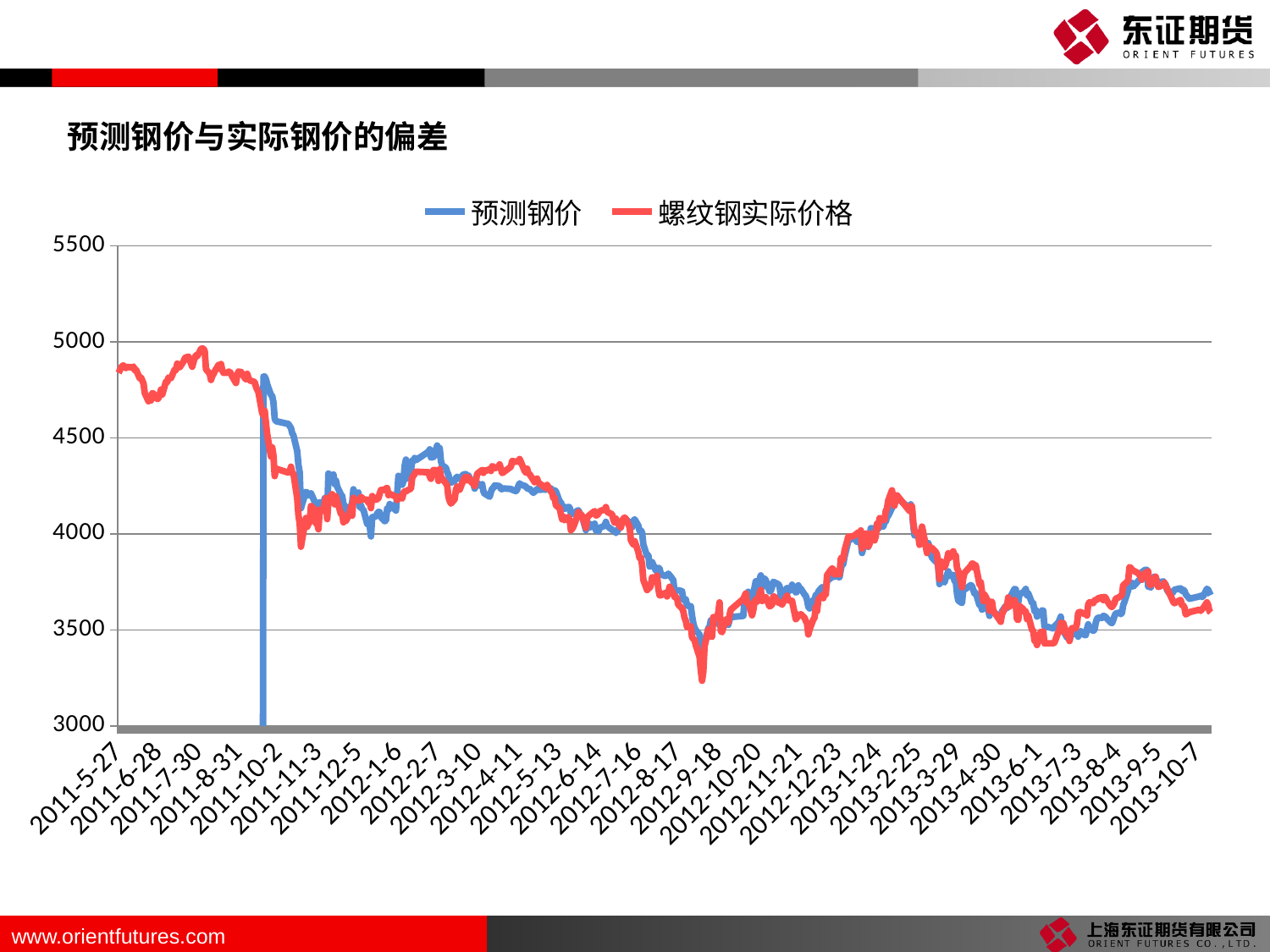

预测钢价与实际钢价的偏差

### Chart

| Category | 预测钢价 | 螺纹钢实际价格 |
|---|---|---|
| 40690 | 0.0 | 4839.0 |
| 40693 | 0.0 | 4876.0 |
| 40694 | 0.0 | 4877.0 |
| 40695 | 0.0 | 4869.0 |
| 40696 | 0.0 | 4864.0 |
| 40697 | 0.0 | 4870.0 |
| 40701 | 0.0 | 4867.0 |
| 40702 | 0.0 | 4872.0 |
| 40703 | 0.0 | 4852.0 |
| 40704 | 0.0 | 4856.0 |
| 40707 | 0.0 | 4810.0 |
| 40708 | 0.0 | 4815.0 |
| 40709 | 0.0 | 4799.0 |
| 40710 | 0.0 | 4784.0 |
| 40711 | 0.0 | 4734.0 |
| 40714 | 0.0 | 4691.0 |
| 40715 | 0.0 | 4714.0 |
| 40716 | 0.0 | 4695.0 |
| 40717 | 0.0 | 4733.0 |
| 40718 | 0.0 | 4731.0 |
| 40721 | 0.0 | 4703.0 |
| 40722 | 0.0 | 4706.0 |
| 40723 | 0.0 | 4726.0 |
| 40724 | 0.0 | 4752.0 |
| 40725 | 0.0 | 4726.0 |
| 40728 | 0.0 | 4794.0 |
| 40729 | 0.0 | 4790.0 |
| 40730 | 0.0 | 4815.0 |
| 40731 | 0.0 | 4812.0 |
| 40732 | 0.0 | 4812.0 |
| 40735 | 0.0 | 4857.0 |
| 40736 | 0.0 | 4853.0 |
| 40737 | 0.0 | 4887.0 |
| 40738 | 0.0 | 4871.0 |
| 40739 | 0.0 | 4868.0 |
| 40742 | 0.0 | 4898.0 |
| 40743 | 0.0 | 4914.0 |
| 40744 | 0.0 | 4921.0 |
| 40745 | 0.0 | 4910.0 |
| 40746 | 0.0 | 4923.0 |
| 40749 | 0.0 | 4871.0 |
| 40750 | 0.0 | 4896.0 |
| 40751 | 0.0 | 4916.0 |
| 40752 | 0.0 | 4931.0 |
| 40753 | 0.0 | 4925.0 |
| 40756 | 0.0 | 4964.0 |
| 40757 | 0.0 | 4966.0 |
| 40758 | 0.0 | 4965.0 |
| 40759 | 0.0 | 4951.0 |
| 40760 | 0.0 | 4858.0 |
| 40763 | 0.0 | 4834.0 |
| 40764 | 0.0 | 4802.0 |
| 40765 | 0.0 | 4822.0 |
| 40766 | 0.0 | 4833.0 |
| 40767 | 0.0 | 4847.0 |
| 40770 | 0.0 | 4880.0 |
| 40771 | 0.0 | 4860.0 |
| 40772 | 0.0 | 4885.0 |
| 40773 | 0.0 | 4852.0 |
| 40774 | 0.0 | 4839.0 |
| 40777 | 0.0 | 4840.0 |
| 40778 | 0.0 | 4845.0 |
| 40779 | 0.0 | 4845.0 |
| 40780 | 0.0 | 4835.0 |
| 40781 | 0.0 | 4820.0 |
| 40784 | 0.0 | 4786.0 |
| 40785 | 0.0 | 4826.0 |
| 40786 | 0.0 | 4846.0 |
| 40787 | 0.0 | 4843.0 |
| 40788 | 0.0 | 4844.0 |
| 40791 | 0.0 | 4813.0 |
| 40792 | 0.0 | 4806.0 |
| 40793 | 0.0 | 4834.0 |
| 40794 | 0.0 | 4813.0 |
| 40795 | 0.0 | 4800.0 |
| 40799 | 0.0 | 4791.0 |
| 40800 | 0.0 | 4767.0 |
| 40801 | 0.0 | 4751.0 |
| 40802 | 0.0 | 4738.0 |
| 40805 | 0.0 | 4629.0 |
| 40806 | 4819.699127323972 | 4618.0 |
| 40807 | 4819.787586008747 | 4641.0 |
| 40808 | 4805.01935585599 | 4576.0 |
| 40809 | 4779.695287142961 | 4519.0 |
| 40812 | 4723.970404664624 | 4403.0 |
| 40813 | 4718.892976538227 | 4451.0 |
| 40814 | 4684.986247138745 | 4408.0 |
| 40815 | 4600.463143922362 | 4301.0 |
| 40816 | 4587.200949876234 | 4340.0 |
| 40826 | 4572.759525567207 | 4319.0 |
| 40827 | 4561.404634360761 | 4324.0 |
| 40828 | 4551.672795751749 | 4350.0 |
| 40829 | 4524.94640526528 | 4319.0 |
| 40830 | 4512.9989865319 | 4315.0 |
| 40833 | 4431.525783853896 | 4186.0 |
| 40834 | 4359.845948079896 | 4096.0 |
| 40835 | 4320.117786618883 | 4055.0 |
| 40836 | 4133.640240606166 | 3933.0 |
| 40837 | 4157.026621875686 | 3972.0 |
| 40840 | 4218.675111023253 | 4083.0 |
| 40841 | 4215.057852374013 | 4037.0 |
| 40842 | 4201.769769285298 | 4054.0 |
| 40843 | 4200.831867161066 | 4058.0 |
| 40844 | 4211.371389090949 | 4145.0 |
| 40847 | 4167.521191625848 | 4127.0 |
| 40848 | 4150.2588332792075 | 4055.0 |
| 40849 | 4130.3382133139 | 4054.0 |
| 40850 | 4099.265048045509 | 4024.0 |
| 40851 | 4165.8424151086965 | 4127.0 |
| 40854 | 4152.940611601558 | 4119.0 |
| 40855 | 4186.401955142631 | 4159.0 |
| 40856 | 4187.753153277712 | 4187.0 |
| 40857 | 4112.1633124143755 | 4077.0 |
| 40858 | 4314.433873293463 | 4174.0 |
| 40861 | 4290.017539628327 | 4207.0 |
| 40862 | 4309.591604078295 | 4173.0 |
| 40863 | 4259.293002410842 | 4154.0 |
| 40864 | 4278.079227089622 | 4196.0 |
| 40865 | 4246.109694589615 | 4173.0 |
| 40868 | 4205.028994181507 | 4103.0 |
| 40869 | 4197.325625505097 | 4107.0 |
| 40870 | 4155.143708473304 | 4060.0 |
| 40871 | 4147.621135983162 | 4092.0 |
| 40872 | 4123.0550656632395 | 4068.0 |
| 40875 | 4116.4931136856685 | 4106.0 |
| 40876 | 4143.031595155372 | 4145.0 |
| 40877 | 4162.967987421677 | 4095.0 |
| 40878 | 4232.445001676531 | 4188.0 |
| 40879 | 4205.0064116405465 | 4177.0 |
| 40882 | 4216.6214212888935 | 4177.0 |
| 40883 | 4140.6358252361615 | 4172.0 |
| 40884 | 4148.835918612513 | 4193.0 |
| 40885 | 4128.497766075978 | 4187.0 |
| 40886 | 4126.255016011433 | 4180.0 |
| 40889 | 4051.721041806937 | 4178.0 |
| 40890 | 4074.086789105243 | 4162.0 |
| 40891 | 4044.3645018558072 | 4164.0 |
| 40892 | 3986.680855971834 | 4134.0 |
| 40893 | 4086.798126874676 | 4197.0 |
| 40896 | 4091.052467849544 | 4178.0 |
| 40897 | 4105.641821794801 | 4181.0 |
| 40898 | 4114.51680845731 | 4187.0 |
| 40899 | 4113.274599024769 | 4210.0 |
| 40900 | 4086.7566373430473 | 4229.0 |
| 40903 | 4066.2821661933804 | 4229.0 |
| 40904 | 4069.6455197273335 | 4238.0 |
| 40905 | 4132.029549534668 | 4239.0 |
| 40906 | 4125.526203531658 | 4202.0 |
| 40907 | 4155.160735376503 | 4209.0 |
| 40912 | 4121.755147632553 | 4194.0 |
| 40913 | 4210.12442134659 | 4177.0 |
| 40914 | 4302.566546393158 | 4194.0 |
| 40917 | 4256.379364583573 | 4184.0 |
| 40918 | 4274.91279386609 | 4213.0 |
| 40919 | 4355.675047395957 | 4222.0 |
| 40920 | 4387.422239164215 | 4221.0 |
| 40921 | 4288.073126577171 | 4226.0 |
| 40924 | 4329.965962413423 | 4236.0 |
| 40925 | 4381.774282277954 | 4293.0 |
| 40926 | 4376.767639936408 | 4303.0 |
| 40927 | 4395.10675178627 | 4312.0 |
| 40928 | 4384.173371042042 | 4324.0 |
| 40938 | 4428.200064572941 | 4321.0 |
| 40939 | 4440.3817326255385 | 4299.0 |
| 40940 | 4398.013041609131 | 4287.0 |
| 40941 | 4399.2222209777 | 4319.0 |
| 40942 | 4400.6458885949005 | 4333.0 |
| 40945 | 4460.332695365989 | 4331.0 |
| 40946 | 4409.216529699407 | 4276.0 |
| 40947 | 4447.488892902018 | 4337.0 |
| 40948 | 4378.087418993296 | 4299.0 |
| 40949 | 4357.418386817798 | 4288.0 |
| 40952 | 4344.228052650118 | 4263.0 |
| 40953 | 4322.494786355176 | 4254.0 |
| 40954 | 4309.024907620726 | 4195.0 |
| 40955 | 4277.020567636056 | 4172.0 |
| 40956 | 4267.326361466017 | 4158.0 |
| 40959 | 4275.800357877547 | 4180.0 |
| 40960 | 4291.602683505 | 4229.0 |
| 40961 | 4297.400826331943 | 4247.0 |
| 40962 | 4290.612497735947 | 4230.0 |
| 40963 | 4286.833874470352 | 4230.0 |
| 40966 | 4309.4813811832955 | 4280.0 |
| 40967 | 4310.224900652718 | 4293.0 |
| 40968 | 4311.716220693705 | 4298.0 |
| 40969 | 4284.312261406978 | 4279.0 |
| 40970 | 4303.902689594379 | 4295.0 |
| 40973 | 4268.088364968573 | 4264.0 |
| 40974 | 4264.313152988492 | 4264.0 |
| 40975 | 4236.191580392219 | 4250.0 |
| 40976 | 4248.849911173596 | 4277.0 |
| 40977 | 4265.80327517721 | 4313.0 |
| 40980 | 4249.576753138571 | 4328.0 |
| 40981 | 4259.0414567178195 | 4333.0 |
| 40982 | 4222.197478357964 | 4318.0 |
| 40983 | 4207.707071602353 | 4331.0 |
| 40984 | 4206.901397972236 | 4329.0 |
| 40987 | 4193.540967622188 | 4337.0 |
| 40988 | 4217.48007143603 | 4328.0 |
| 40989 | 4236.630320860724 | 4353.0 |
| 40990 | 4239.444787115803 | 4350.0 |
| 40991 | 4252.074913619542 | 4342.0 |
| 40994 | 4250.1234590980885 | 4349.0 |
| 40995 | 4248.4500240119705 | 4362.0 |
| 40996 | 4234.313061876819 | 4340.0 |
| 40997 | 4232.990452479105 | 4317.0 |
| 40998 | 4236.925305571749 | 4321.0 |
| 41004 | 4234.230668317623 | 4350.0 |
| 41005 | 4230.192618542011 | 4380.0 |
| 41008 | 4222.703046123404 | 4375.0 |
| 41009 | 4231.265131656472 | 4380.0 |
| 41010 | 4250.533356021497 | 4374.0 |
| 41011 | 4263.51746236299 | 4390.0 |
| 41012 | 4255.8252238309615 | 4375.0 |
| 41015 | 4250.316505543696 | 4328.0 |
| 41016 | 4246.348849307816 | 4320.0 |
| 41017 | 4237.97681794577 | 4340.0 |
| 41018 | 4234.684195436185 | 4313.0 |
| 41019 | 4235.122523151705 | 4311.0 |
| 41022 | 4213.915336340139 | 4280.0 |
| 41023 | 4220.587087805273 | 4269.0 |
| 41024 | 4226.044228485061 | 4273.0 |
| 41025 | 4234.109574946018 | 4288.0 |
| 41026 | 4229.91921095959 | 4267.0 |
| 41031 | 4231.525579635225 | 4244.0 |
| 41032 | 4230.173754901961 | 4238.0 |
| 41033 | 4237.556536160019 | 4255.0 |
| 41036 | 4236.8148664385235 | 4221.0 |
| 41037 | 4219.920118485961 | 4213.0 |
| 41038 | 4227.365396997375 | 4185.0 |
| 41039 | 4226.814962014689 | 4190.0 |
| 41040 | 4221.758450773769 | 4149.0 |
| 41043 | 4168.383126939059 | 4134.0 |
| 41044 | 4165.492205856639 | 4103.0 |
| 41045 | 4138.315859633018 | 4076.0 |
| 41046 | 4146.167673095653 | 4090.0 |
| 41047 | 4130.665560022051 | 4071.0 |
| 41050 | 4141.123308319135 | 4088.0 |
| 41051 | 4138.513272393768 | 4073.0 |
| 41052 | 4106.9310278100365 | 4019.0 |
| 41053 | 4105.872407869495 | 4026.0 |
| 41054 | 4105.427420448573 | 4037.0 |
| 41057 | 4120.293622438887 | 4090.0 |
| 41058 | 4122.715589924382 | 4114.0 |
| 41059 | 4108.808226391383 | 4100.0 |
| 41060 | 4100.11877937039 | 4102.0 |
| 41061 | 4090.1405177319552 | 4094.0 |
| 41064 | 4019.547150765939 | 4031.0 |
| 41065 | 4038.2614932180204 | 4082.0 |
| 41066 | 4052.8070745370164 | 4093.0 |
| 41067 | 4052.479443758507 | 4098.0 |
| 41068 | 4033.7631974939995 | 4104.0 |
| 41071 | 4053.110417164312 | 4119.0 |
| 41072 | 4018.284497451975 | 4096.0 |
| 41073 | 4017.6136753044343 | 4098.0 |
| 41074 | 4012.457728571754 | 4106.0 |
| 41075 | 4031.505688140319 | 4118.0 |
| 41078 | 4039.417387003993 | 4126.0 |
| 41079 | 4043.725020490723 | 4123.0 |
| 41080 | 4062.6711564604984 | 4140.0 |
| 41081 | 4041.0651532673774 | 4115.0 |
| 41085 | 4020.6976873229223 | 4102.0 |
| 41086 | 4019.6011793739854 | 4073.0 |
| 41087 | 4013.352004625566 | 4059.0 |
| 41088 | 4004.790456645603 | 4080.0 |
| 41089 | 4012.8916480785792 | 4060.0 |
| 41092 | 4046.130546825857 | 4033.0 |
| 41093 | 4056.241558680552 | 4069.0 |
| 41094 | 4071.568037850521 | 4079.0 |
| 41095 | 4082.1201782533026 | 4085.0 |
| 41096 | 4076.4522357472415 | 4078.0 |
| 41099 | 4058.2078747730347 | 4035.0 |
| 41100 | 4047.6958902300858 | 3967.0 |
| 41101 | 4034.521274856361 | 3955.0 |
| 41102 | 4067.720181042114 | 3945.0 |
| 41103 | 4076.2519610143995 | 3962.0 |
| 41106 | 4042.572225517538 | 3906.0 |
| 41107 | 4014.1138702478356 | 3873.0 |
| 41108 | 4018.103516466549 | 3877.0 |
| 41109 | 4006.81561814258 | 3838.0 |
| 41110 | 3943.9874100731286 | 3760.0 |
| 41113 | 3884.743777881976 | 3707.0 |
| 41114 | 3888.8434259984033 | 3722.0 |
| 41115 | 3830.3466881439513 | 3718.0 |
| 41116 | 3840.201323637312 | 3733.0 |
| 41117 | 3852.685349491828 | 3774.0 |
| 41120 | 3808.7704139930515 | 3769.0 |
| 41121 | 3810.9197225727366 | 3782.0 |
| 41122 | 3822.810413209629 | 3713.0 |
| 41123 | 3819.768651580488 | 3680.0 |
| 41124 | 3789.707336297076 | 3680.0 |
| 41127 | 3780.973165620615 | 3690.0 |
| 41128 | 3780.979422176359 | 3694.0 |
| 41129 | 3786.7246807638876 | 3674.0 |
| 41130 | 3792.286701116449 | 3696.0 |
| 41131 | 3785.02210069957 | 3724.0 |
| 41134 | 3759.160911799834 | 3688.0 |
| 41135 | 3697.902743060846 | 3671.0 |
| 41136 | 3705.3763686351213 | 3673.0 |
| 41137 | 3702.430258949208 | 3663.0 |
| 41138 | 3706.8509776376923 | 3631.0 |
| 41141 | 3700.870204048259 | 3612.0 |
| 41142 | 3658.94511121686 | 3596.0 |
| 41143 | 3652.3529925306034 | 3563.0 |
| 41144 | 3658.098850098011 | 3547.0 |
| 41145 | 3626.286377227981 | 3514.0 |
| 41148 | 3622.863921464544 | 3519.0 |
| 41149 | 3573.987460994446 | 3462.0 |
| 41150 | 3534.2606290217027 | 3453.0 |
| 41151 | 3510.5523962078505 | 3448.0 |
| 41152 | 3499.392154475052 | 3420.0 |
| 41155 | 3475.4931486876985 | 3360.0 |
| 41156 | 3401.5066154935985 | 3290.0 |
| 41157 | 3344.0468271362734 | 3235.0 |
| 41158 | 3362.6075292241803 | 3280.0 |
| 41159 | 3426.4053005137093 | 3414.0 |
| 41162 | 3508.9014092726147 | 3502.0 |
| 41163 | 3515.7180322940594 | 3469.0 |
| 41164 | 3549.359926969637 | 3466.0 |
| 41165 | 3528.894551058944 | 3463.0 |
| 41166 | 3544.7749143763476 | 3567.0 |
| 41169 | 3531.102913263795 | 3562.0 |
| 41170 | 3576.169871841203 | 3590.0 |
| 41171 | 3570.473428670513 | 3643.0 |
| 41172 | 3518.3755930498273 | 3493.0 |
| 41173 | 3520.8670740930065 | 3488.0 |
| 41176 | 3536.161925485281 | 3553.0 |
| 41177 | 3538.629053257616 | 3555.0 |
| 41178 | 3526.1583803312005 | 3538.0 |
| 41179 | 3552.0319214642927 | 3577.0 |
| 41180 | 3566.2009024730187 | 3605.0 |
| 41190 | 3572.681076958412 | 3661.0 |
| 41191 | 3653.5477425478416 | 3676.0 |
| 41192 | 3679.1281649803705 | 3690.0 |
| 41193 | 3656.4277523472506 | 3639.0 |
| 41194 | 3698.3728178103383 | 3641.0 |
| 41197 | 3657.8569433287385 | 3576.0 |
| 41198 | 3689.438161127051 | 3603.0 |
| 41199 | 3720.24366906345 | 3646.0 |
| 41200 | 3753.2213829876364 | 3658.0 |
| 41201 | 3721.8113045945274 | 3647.0 |
| 41204 | 3783.6036755602972 | 3708.0 |
| 41205 | 3720.79210215691 | 3650.0 |
| 41206 | 3757.3864758971945 | 3670.0 |
| 41207 | 3767.7788534493175 | 3667.0 |
| 41208 | 3758.1885399967655 | 3671.0 |
| 41211 | 3700.1985622416787 | 3622.0 |
| 41212 | 3701.8795698499753 | 3626.0 |
| 41213 | 3722.5469354066418 | 3632.0 |
| 41214 | 3750.4080419744173 | 3674.0 |
| 41215 | 3746.828456266481 | 3673.0 |
| 41218 | 3737.57219266786 | 3642.0 |
| 41219 | 3727.8335394243577 | 3643.0 |
| 41220 | 3677.7235818509357 | 3638.0 |
| 41221 | 3668.1398576121646 | 3631.0 |
| 41222 | 3691.930469960378 | 3645.0 |
| 41225 | 3718.628270585402 | 3678.0 |
| 41226 | 3706.646489589521 | 3657.0 |
| 41227 | 3703.304784480324 | 3651.0 |
| 41228 | 3711.7854405044714 | 3652.0 |
| 41229 | 3734.9923257377022 | 3651.0 |
| 41232 | 3695.013928505021 | 3556.0 |
| 41233 | 3698.132453381589 | 3563.0 |
| 41234 | 3731.5206596289854 | 3581.0 |
| 41235 | 3717.6970830772652 | 3575.0 |
| 41236 | 3714.4928546187975 | 3582.0 |
| 41239 | 3684.1737986069743 | 3563.0 |
| 41240 | 3676.6221164282124 | 3546.0 |
| 41241 | 3655.6672826080976 | 3534.0 |
| 41242 | 3620.752043909328 | 3476.0 |
| 41243 | 3611.6002378090043 | 3502.0 |
| 41246 | 3655.2278049250594 | 3554.0 |
| 41247 | 3654.7959490588833 | 3563.0 |
| 41248 | 3681.501693913059 | 3620.0 |
| 41249 | 3662.9316727443993 | 3597.0 |
| 41250 | 3699.4925968920684 | 3656.0 |
| 41253 | 3721.977015988058 | 3680.0 |
| 41254 | 3716.634798641638 | 3665.0 |
| 41255 | 3718.9842650920086 | 3691.0 |
| 41256 | 3708.2645190061244 | 3685.0 |
| 41257 | 3754.9276349609263 | 3785.0 |
| 41260 | 3769.523063872606 | 3812.0 |
| 41261 | 3780.4798260137322 | 3819.0 |
| 41262 | 3784.055856520131 | 3817.0 |
| 41263 | 3776.0439108061746 | 3788.0 |
| 41264 | 3780.01819627634 | 3792.0 |
| 41267 | 3773.6991438869254 | 3789.0 |
| 41268 | 3814.3801179785096 | 3872.0 |
| 41269 | 3842.002936354381 | 3877.0 |
| 41270 | 3842.5399524146933 | 3868.0 |
| 41271 | 3881.3551913213137 | 3913.0 |
| 41274 | 3963.0881605035347 | 3985.0 |
| 41278 | 3982.6689783515003 | 3988.0 |
| 41281 | 3958.4959223880123 | 4002.0 |
| 41282 | 3981.8158294733944 | 4008.0 |
| 41283 | 3958.936764884867 | 3996.0 |
| 41284 | 3956.983245015588 | 4018.0 |
| 41285 | 3900.1573883700835 | 3924.0 |
| 41288 | 3982.0302270037614 | 4002.0 |
| 41289 | 3959.573798713638 | 3976.0 |
| 41290 | 3932.3332269608272 | 3935.0 |
| 41291 | 3971.070941138196 | 3947.0 |
| 41292 | 4029.873845775066 | 4002.0 |
| 41295 | 4026.254027379876 | 3966.0 |
| 41296 | 4032.513846971574 | 3988.0 |
| 41297 | 4046.9094448379874 | 4054.0 |
| 41298 | 4026.7851068616446 | 4033.0 |
| 41299 | 4044.1073984666573 | 4083.0 |
| 41302 | 4037.865443384838 | 4072.0 |
| 41303 | 4060.298566329516 | 4073.0 |
| 41304 | 4063.38386405385 | 4119.0 |
| 41305 | 4086.4411037539226 | 4133.0 |
| 41306 | 4094.744677829273 | 4174.0 |
| 41309 | 4134.990029757169 | 4227.0 |
| 41310 | 4178.934833178646 | 4186.0 |
| 41311 | 4198.51142875287 | 4147.0 |
| 41312 | 4197.4203873937295 | 4183.0 |
| 41313 | 4187.654380160758 | 4201.0 |
| 41323 | 4133.872266824594 | 4120.0 |
| 41324 | 4153.76403474676 | 4146.0 |
| 41325 | 4126.98892636151 | 4143.0 |
| 41326 | 4043.9333227019833 | 4061.0 |
| 41327 | 3991.520463465429 | 4017.0 |
| 41330 | 3994.3853641059713 | 3995.0 |
| 41331 | 3960.0370846169726 | 3943.0 |
| 41332 | 3999.5112073435284 | 3972.0 |
| 41333 | 4033.083493725558 | 4038.0 |
| 41334 | 3992.4563131702507 | 4007.0 |
| 41337 | 3910.4013568696128 | 3900.0 |
| 41338 | 3952.1427687128194 | 3935.0 |
| 41339 | 3933.1484978353105 | 3934.0 |
| 41340 | 3894.8432108726483 | 3928.0 |
| 41341 | 3876.5607937741024 | 3926.0 |
| 41344 | 3855.2275900590407 | 3906.0 |
| 41345 | 3856.1917269611135 | 3892.0 |
| 41346 | 3827.114898491764 | 3831.0 |
| 41347 | 3738.423658378312 | 3764.0 |
| 41348 | 3760.777012217667 | 3857.0 |
| 41351 | 3747.3529679016374 | 3827.0 |
| 41352 | 3770.6669475101453 | 3841.0 |
| 41353 | 3785.7662666517726 | 3867.0 |
| 41354 | 3805.029634226736 | 3899.0 |
| 41355 | 3780.1386997094487 | 3875.0 |
| 41358 | 3786.880808385421 | 3909.0 |
| 41359 | 3755.564944973934 | 3880.0 |
| 41360 | 3754.4390567187806 | 3887.0 |
| 41361 | 3688.814937676773 | 3823.0 |
| 41362 | 3652.7557474968526 | 3808.0 |
| 41365 | 3639.3411006980414 | 3722.0 |
| 41366 | 3711.1390618808095 | 3768.0 |
| 41367 | 3709.669307542602 | 3797.0 |
| 41372 | 3733.0276839985786 | 3833.0 |
| 41373 | 3728.263339142922 | 3845.0 |
| 41374 | 3707.684301646777 | 3844.0 |
| 41375 | 3688.2779071239934 | 3823.0 |
| 41376 | 3693.4337206805353 | 3836.0 |
| 41379 | 3628.246649564731 | 3737.0 |
| 41380 | 3635.0264210274017 | 3748.0 |
| 41381 | 3605.2852133337537 | 3698.0 |
| 41382 | 3611.9601403969855 | 3650.0 |
| 41383 | 3637.0837499454865 | 3684.0 |
| 41386 | 3603.3367339678343 | 3646.0 |
| 41387 | 3573.0054291977503 | 3599.0 |
| 41388 | 3610.2037974519817 | 3644.0 |
| 41389 | 3610.7095180826764 | 3647.0 |
| 41390 | 3594.2822731680626 | 3600.0 |
| 41396 | 3563.36820609853 | 3542.0 |
| 41397 | 3596.872186235686 | 3581.0 |
| 41400 | 3624.7691868015 | 3622.0 |
| 41401 | 3613.2269756715873 | 3624.0 |
| 41402 | 3654.3297893881872 | 3669.0 |
| 41403 | 3639.1708864667444 | 3621.0 |
| 41404 | 3675.3684911825612 | 3639.0 |
| 41407 | 3712.9797431267734 | 3656.0 |
| 41408 | 3711.068702089923 | 3633.0 |
| 41409 | 3646.440615738108 | 3555.0 |
| 41410 | 3643.2228097990314 | 3551.0 |
| 41411 | 3687.3084999912726 | 3624.0 |
| 41414 | 3694.087265861439 | 3608.0 |
| 41415 | 3703.5731280777363 | 3593.0 |
| 41416 | 3713.0932402810245 | 3597.0 |
| 41417 | 3680.162451358442 | 3556.0 |
| 41418 | 3689.6320887013253 | 3574.0 |
| 41421 | 3640.8687853960237 | 3500.0 |
| 41422 | 3638.499267671391 | 3495.0 |
| 41423 | 3597.7984142226924 | 3443.0 |
| 41424 | 3603.4196258532584 | 3443.0 |
| 41425 | 3569.1904998699265 | 3421.0 |
| 41428 | 3590.0551598675156 | 3490.0 |
| 41429 | 3601.0705007825045 | 3486.0 |
| 41430 | 3599.7583782721067 | 3491.0 |
| 41431 | 3514.743349981969 | 3429.0 |
| 41432 | 3518.240474291391 | 3430.0 |
| 41438 | 3507.7237499999715 | 3430.0 |
| 41439 | 3518.2779691146843 | 3434.0 |
| 41442 | 3537.9788416728825 | 3488.0 |
| 41443 | 3551.158734708196 | 3496.0 |
| 41444 | 3568.964778120871 | 3537.0 |
| 41445 | 3493.474660535543 | 3493.0 |
| 41446 | 3494.639075335005 | 3535.0 |
| 41449 | 3460.5528954903057 | 3469.0 |
| 41450 | 3475.0560168485454 | 3475.0 |
| 41451 | 3445.6260410149534 | 3442.0 |
| 41452 | 3468.4675948101676 | 3495.0 |
| 41453 | 3476.619205099986 | 3509.0 |
| 41456 | 3479.3851825441416 | 3508.0 |
| 41457 | 3480.4370517461493 | 3533.0 |
| 41458 | 3464.823841906165 | 3589.0 |
| 41459 | 3486.044456377399 | 3593.0 |
| 41460 | 3493.6120860222754 | 3592.0 |
| 41463 | 3472.4993051116635 | 3582.0 |
| 41464 | 3472.952853434892 | 3584.0 |
| 41465 | 3504.5024288617874 | 3575.0 |
| 41466 | 3528.9044330307897 | 3633.0 |
| 41467 | 3504.837472939471 | 3644.0 |
| 41470 | 3495.499586996994 | 3639.0 |
| 41471 | 3500.135874142661 | 3653.0 |
| 41472 | 3536.817087769994 | 3656.0 |
| 41473 | 3558.358874612084 | 3656.0 |
| 41474 | 3563.3765487439578 | 3665.0 |
| 41477 | 3562.304019479061 | 3670.0 |
| 41478 | 3572.2149507252743 | 3655.0 |
| 41479 | 3571.2594860963754 | 3672.0 |
| 41480 | 3566.723842515972 | 3667.0 |
| 41481 | 3558.314748362779 | 3652.0 |
| 41484 | 3538.7127524926127 | 3623.0 |
| 41485 | 3534.6733886910883 | 3619.0 |
| 41486 | 3550.476716833262 | 3629.0 |
| 41487 | 3570.9760860310676 | 3640.0 |
| 41488 | 3585.25658294175 | 3662.0 |
| 41491 | 3589.7168221201728 | 3671.0 |
| 41492 | 3582.080082033879 | 3677.0 |
| 41493 | 3588.205194826789 | 3681.0 |
| 41494 | 3628.9185069356263 | 3733.0 |
| 41495 | 3645.881028437646 | 3737.0 |
| 41498 | 3706.3557283888003 | 3757.0 |
| 41499 | 3750.0484921214024 | 3827.0 |
| 41500 | 3740.3369298583048 | 3823.0 |
| 41501 | 3745.0326629422734 | 3814.0 |
| 41502 | 3725.6027132816125 | 3809.0 |
| 41505 | 3746.6409591675715 | 3799.0 |
| 41506 | 3754.0658812009815 | 3795.0 |
| 41507 | 3761.8320828334136 | 3786.0 |
| 41508 | 3760.178748948653 | 3778.0 |
| 41509 | 3801.4086010660585 | 3761.0 |
| 41512 | 3814.034451969609 | 3800.0 |
| 41513 | 3811.2734197400882 | 3792.0 |
| 41514 | 3724.8490923343993 | 3805.0 |
| 41515 | 3724.4744904981453 | 3740.0 |
| 41516 | 3720.701855859892 | 3732.0 |
| 41519 | 3777.216730109348 | 3760.0 |
| 41520 | 3758.4160125423778 | 3777.0 |
| 41521 | 3751.1883657984754 | 3740.0 |
| 41522 | 3753.234635872109 | 3724.0 |
| 41523 | 3744.627314870427 | 3725.0 |
| 41526 | 3753.3312528677125 | 3736.0 |
| 41527 | 3736.9220287538465 | 3746.0 |
| 41528 | 3736.372180298905 | 3725.0 |
| 41529 | 3708.191893782001 | 3720.0 |
| 41530 | 3697.8868392547565 | 3703.0 |
| 41533 | 3689.780596143516 | 3662.0 |
| 41534 | 3697.112450583307 | 3646.0 |
| 41535 | 3709.2403877818824 | 3639.0 |
| 41540 | 3716.1951070521027 | 3656.0 |
| 41541 | 3701.985560012933 | 3629.0 |
| 41542 | 3709.1962946941453 | 3628.0 |
| 41543 | 3703.2901592117596 | 3616.0 |
| 41544 | 3685.569940599874 | 3580.0 |
| 41547 | 3662.120150011341 | 3592.0 |
| 41555 | 3673.9632824751775 | 3605.0 |
| 41556 | 3677.555569660733 | 3599.0 |
| 41557 | 3671.4798906607684 | 3608.0 |
| 41558 | 3675.390697823515 | 3613.0 |
| 41561 | 3713.9017878192562 | 3643.0 |
| 41562 | 3708.5627913158532 | 3628.0 |
| 41563 | 3693.3663440323353 | 3597.0 |
| 41564 | 3680.494802938134 | 3590.0 |